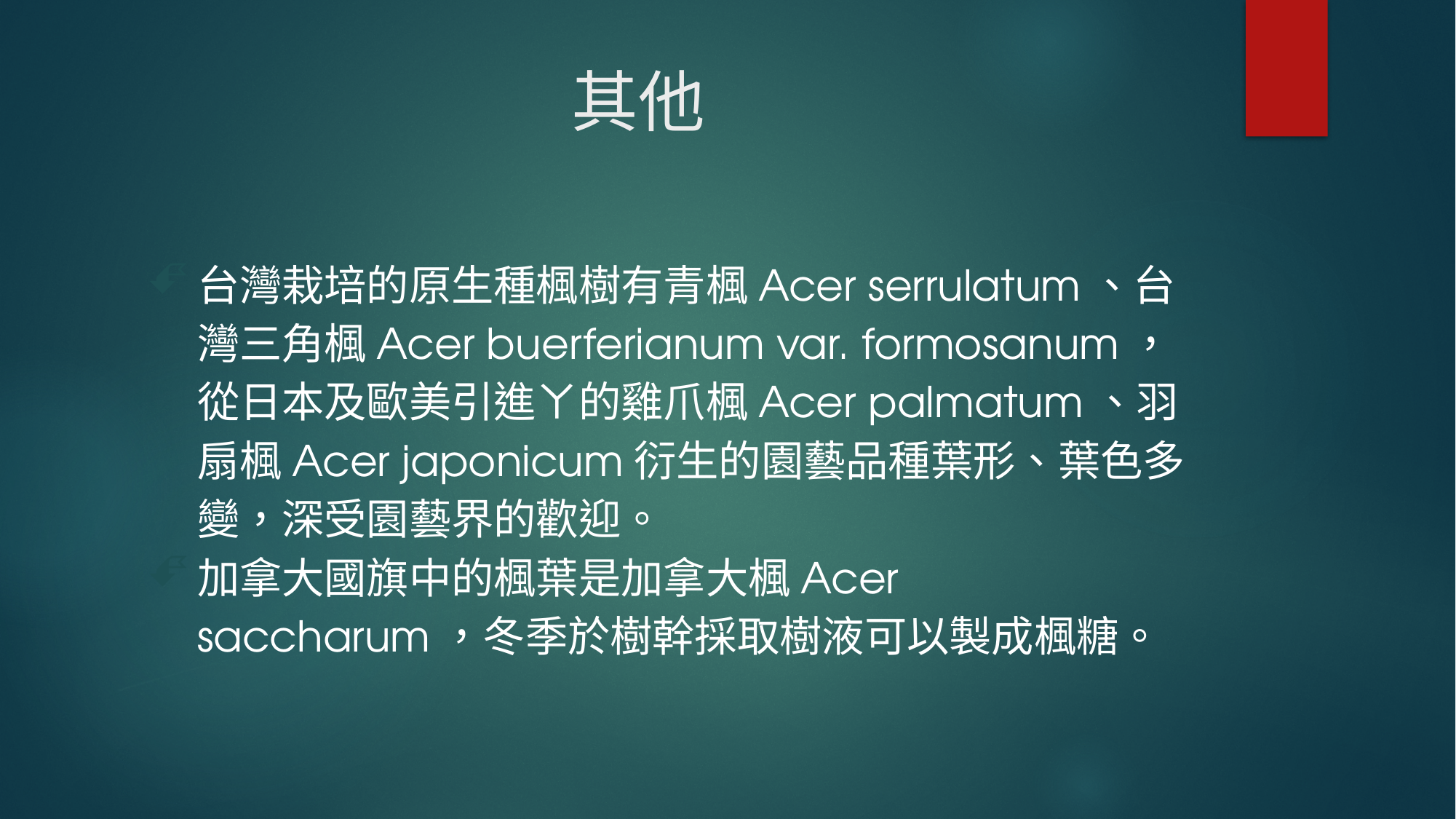

# 其他
台灣栽培的原生種楓樹有青楓Acer serrulatum、台灣三角楓Acer buerferianum var. formosanum，從日本及歐美引進ㄚ的雞爪楓Acer palmatum、羽扇楓Acer japonicum衍生的園藝品種葉形、葉色多變，深受園藝界的歡迎。
加拿大國旗中的楓葉是加拿大楓Acer saccharum，冬季於樹幹採取樹液可以製成楓糖。